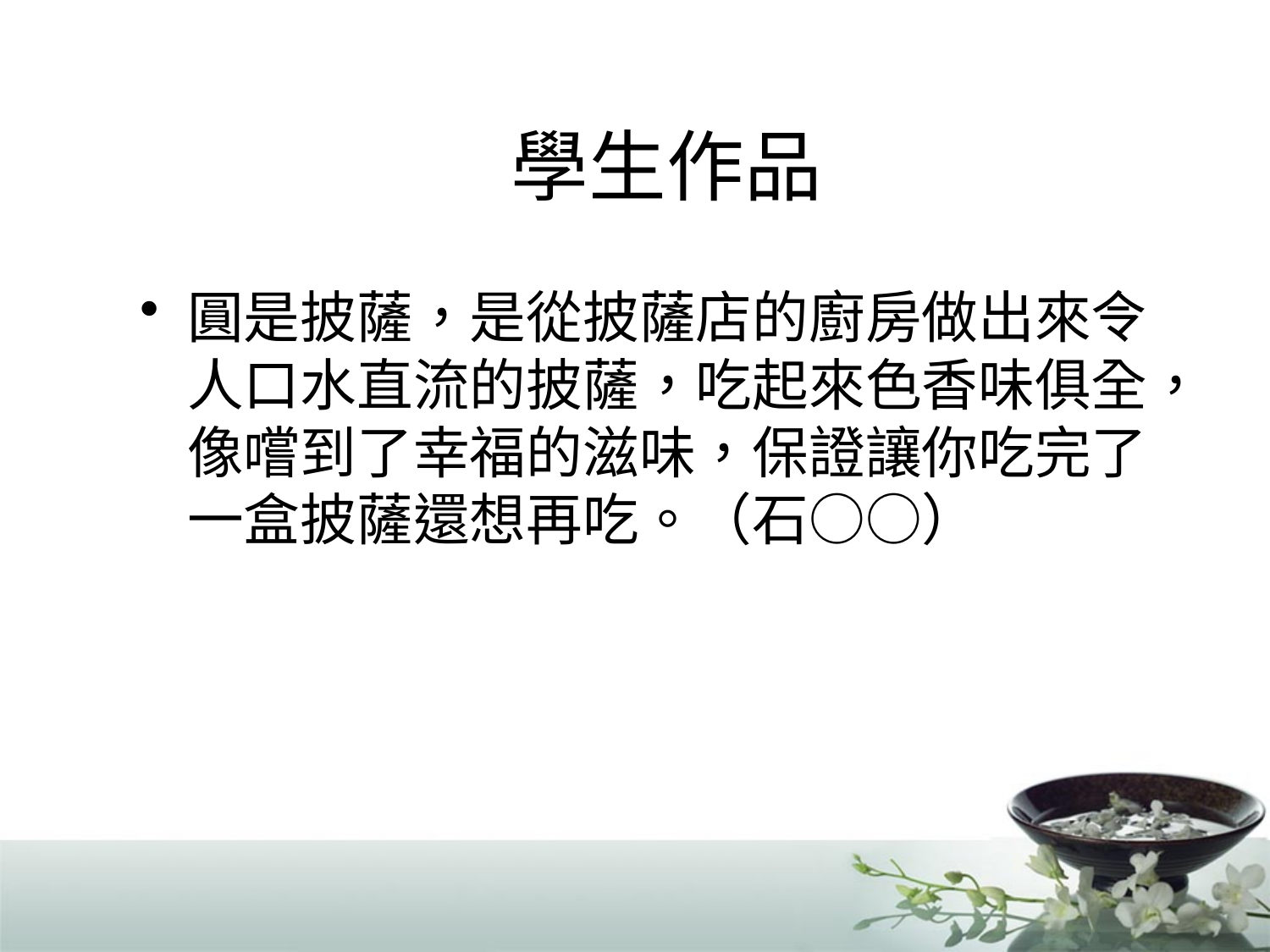

# 學生作品
圓是披薩，是從披薩店的廚房做出來令人口水直流的披薩，吃起來色香味俱全，像嚐到了幸福的滋味，保證讓你吃完了一盒披薩還想再吃。（石○○）